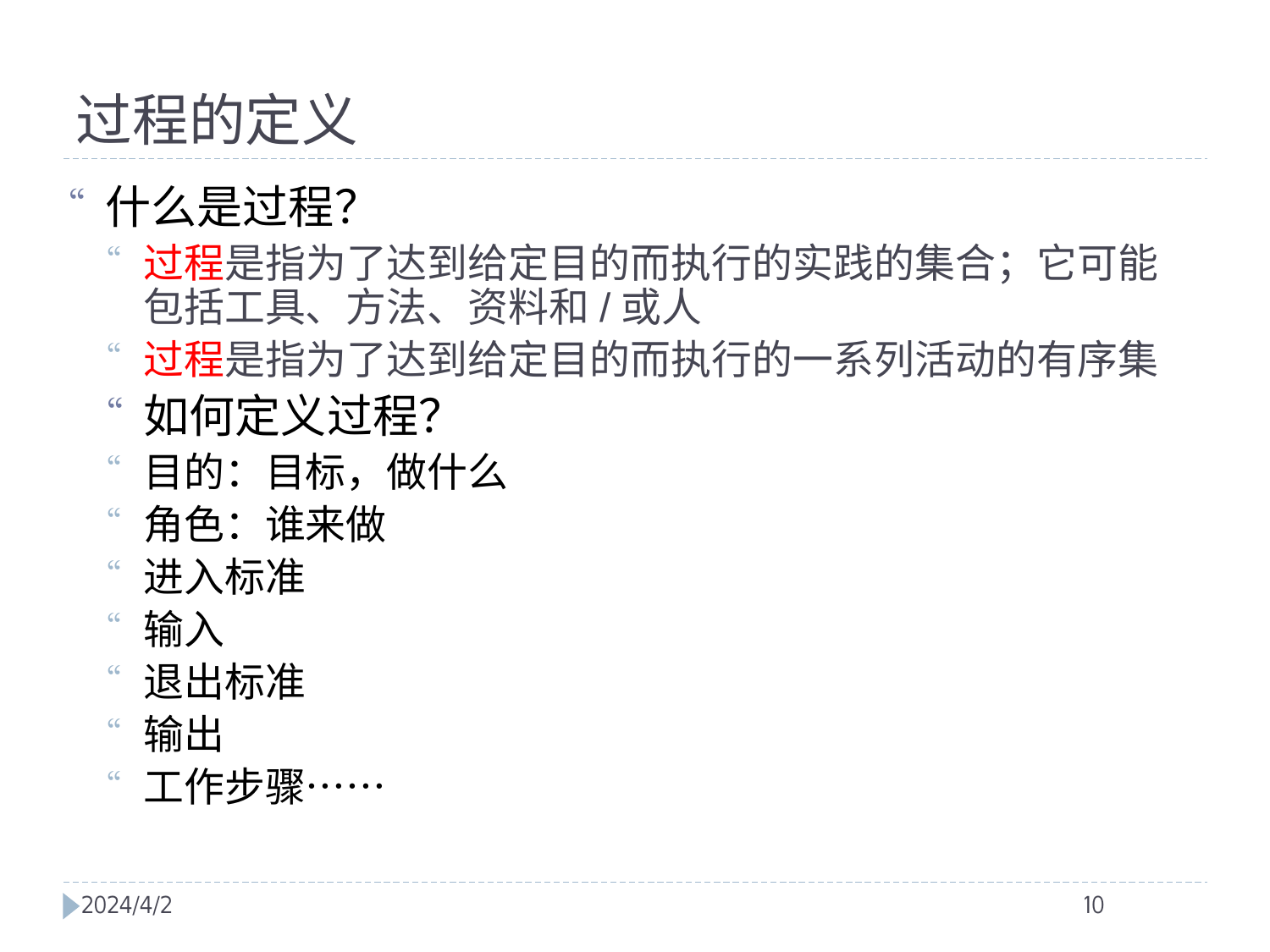

过程的定义
什么是过程？
过程是指为了达到给定目的而执行的实践的集合；它可能包括工具、方法、资料和/或人
过程是指为了达到给定目的而执行的一系列活动的有序集
如何定义过程？
目的：目标，做什么
角色：谁来做
进入标准
输入
退出标准
输出
工作步骤……
2024/4/2
10